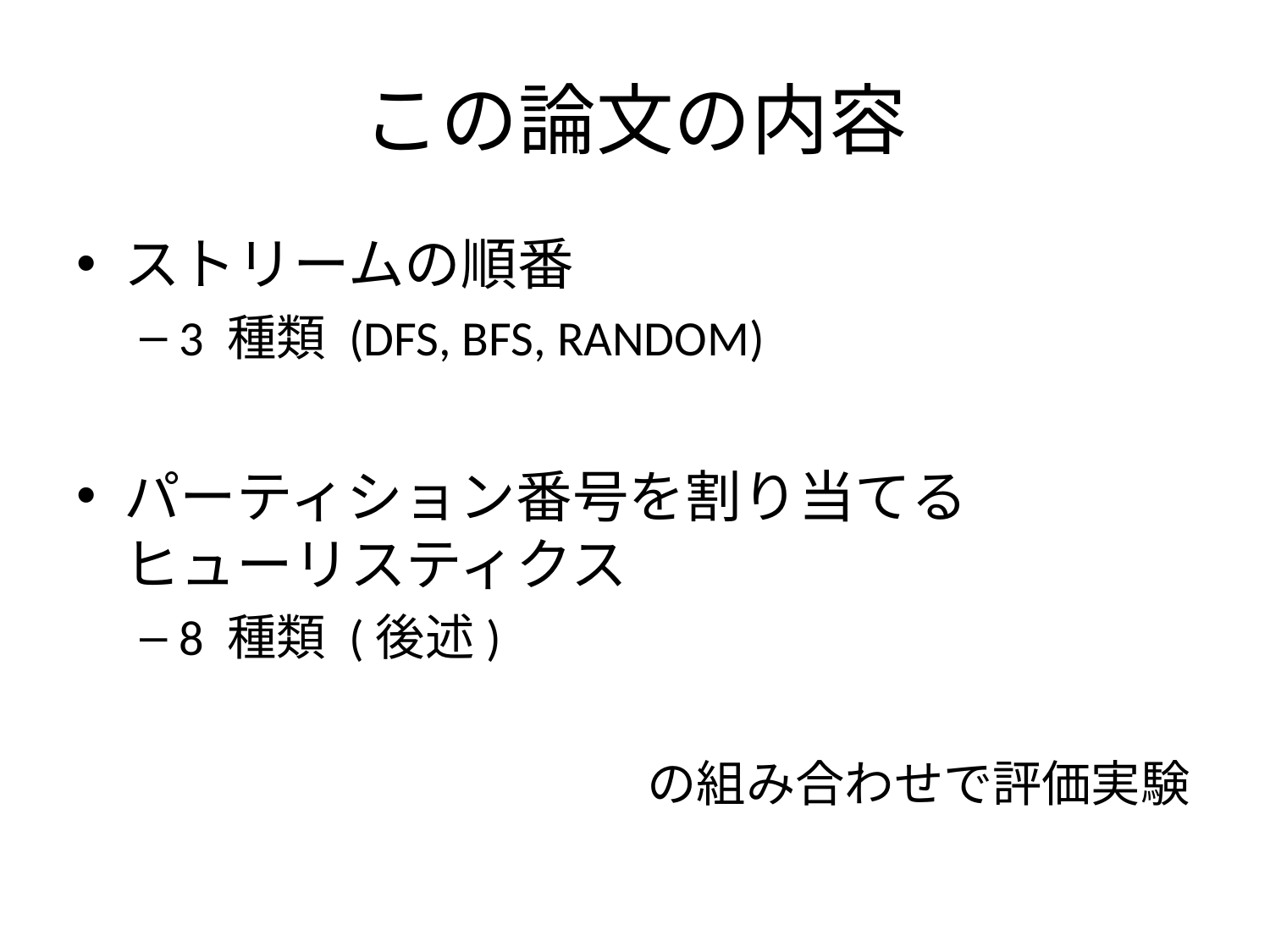

# この論文の内容
ストリームの順番
3 種類 (DFS, BFS, RANDOM)

パーティション番号を割り当てる
ヒューリスティクス
8 種類 (後述)
の組み合わせで評価実験